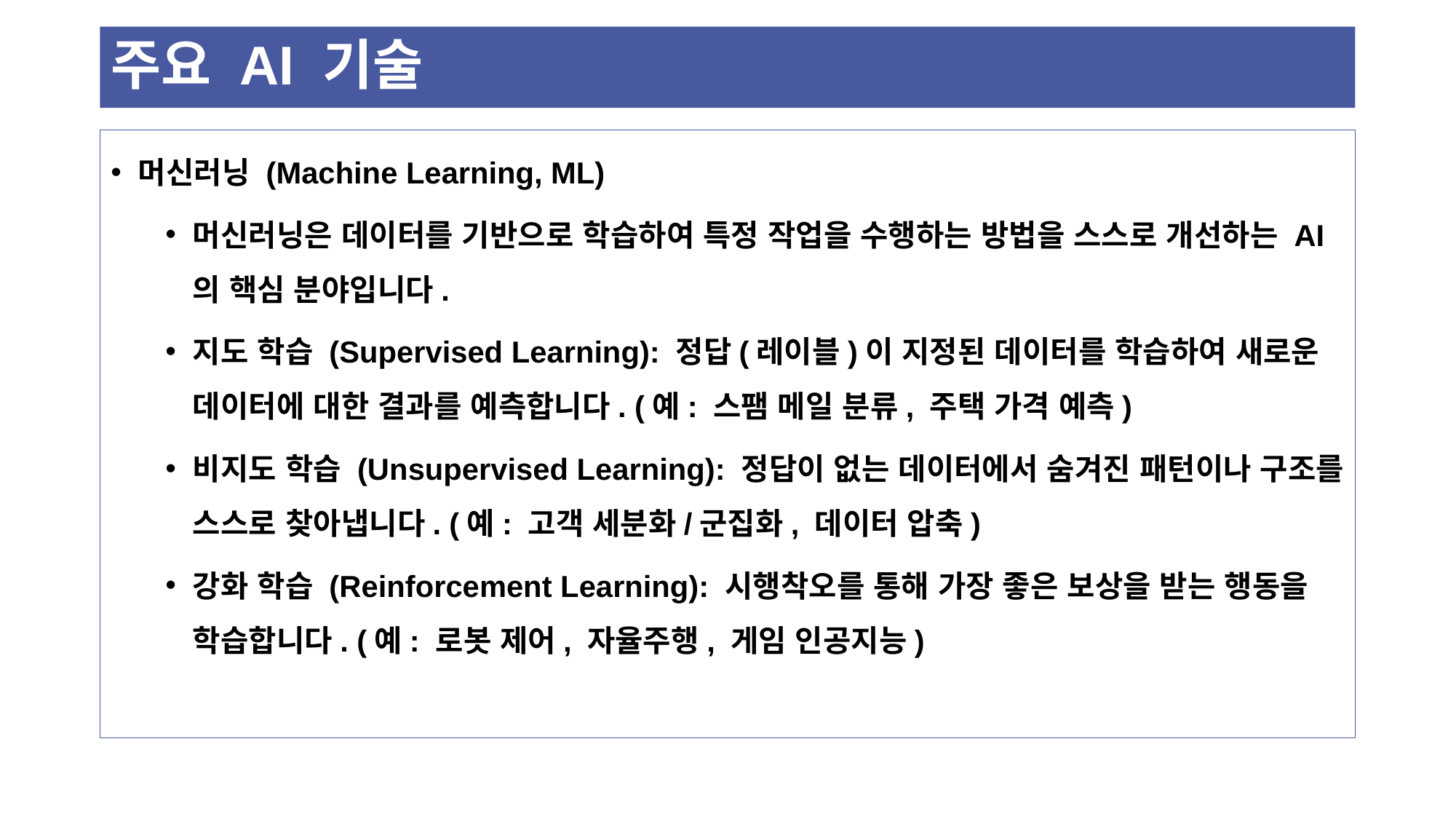

# 주요 AI 기술
머신러닝 (Machine Learning, ML)
머신러닝은 데이터를 기반으로 학습하여 특정 작업을 수행하는 방법을 스스로 개선하는 AI의 핵심 분야입니다.
지도 학습 (Supervised Learning): 정답(레이블)이 지정된 데이터를 학습하여 새로운 데이터에 대한 결과를 예측합니다. (예: 스팸 메일 분류, 주택 가격 예측)
비지도 학습 (Unsupervised Learning): 정답이 없는 데이터에서 숨겨진 패턴이나 구조를 스스로 찾아냅니다. (예: 고객 세분화/군집화, 데이터 압축)
강화 학습 (Reinforcement Learning): 시행착오를 통해 가장 좋은 보상을 받는 행동을 학습합니다. (예: 로봇 제어, 자율주행, 게임 인공지능)